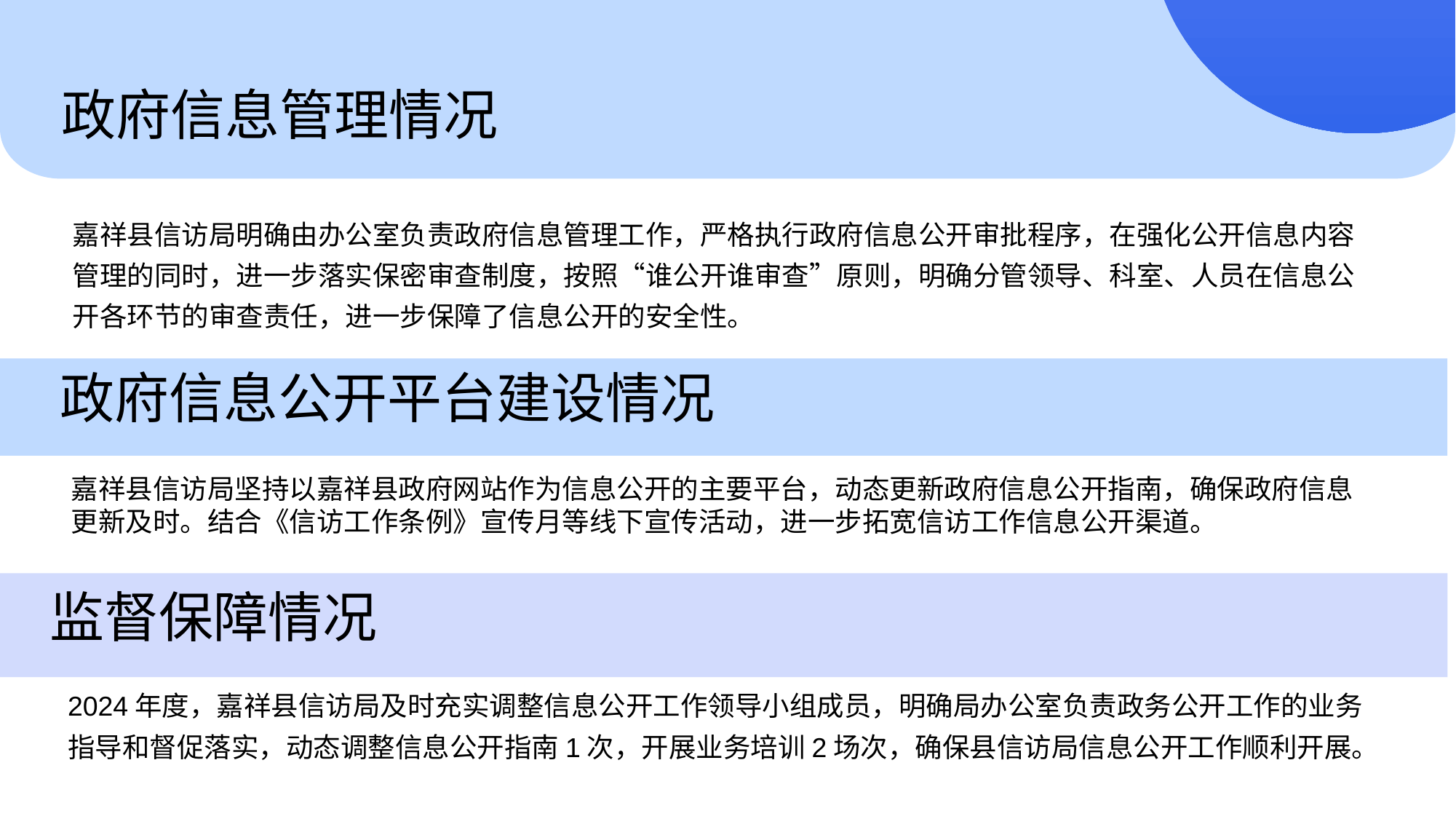

政府信息管理情况
嘉祥县信访局明确由办公室负责政府信息管理工作，严格执行政府信息公开审批程序，在强化公开信息内容管理的同时，进一步落实保密审查制度，按照“谁公开谁审查”原则，明确分管领导、科室、人员在信息公开各环节的审查责任，进一步保障了信息公开的安全性。
   政府信息公开平台建设情况

嘉祥县信访局坚持以嘉祥县政府网站作为信息公开的主要平台，动态更新政府信息公开指南，确保政府信息更新及时。结合《信访工作条例》宣传月等线下宣传活动，进一步拓宽信访工作信息公开渠道。
   监督保障情况
2024年度，嘉祥县信访局及时充实调整信息公开工作领导小组成员，明确局办公室负责政务公开工作的业务指导和督促落实，动态调整信息公开指南1次，开展业务培训2场次，确保县信访局信息公开工作顺利开展。